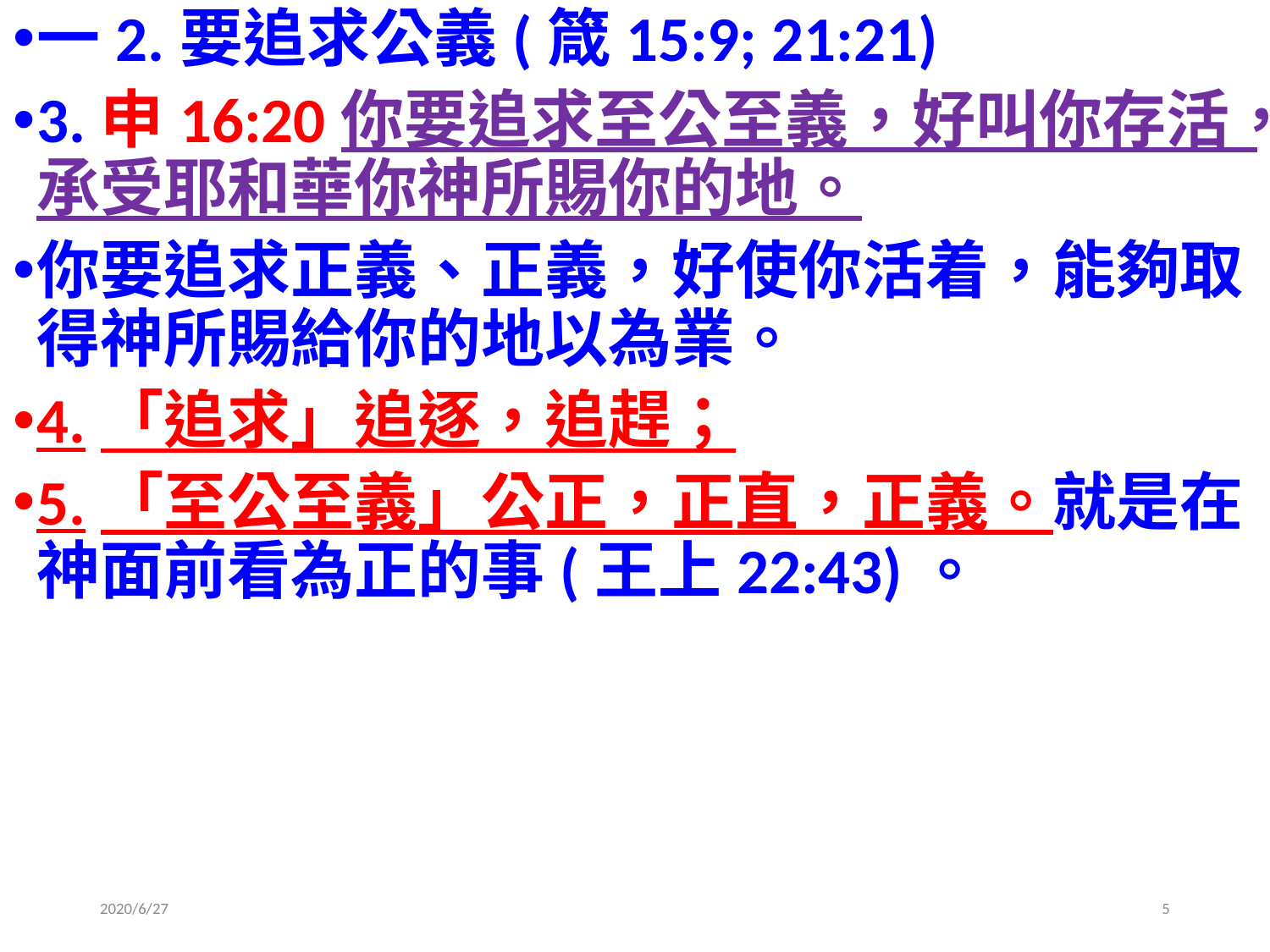

一2.要追求公義(箴15:9; 21:21)
3.申16:20你要追求至公至義，好叫你存活，承受耶和華你神所賜你的地。
你要追求正義、正義，好使你活着，能夠取得神所賜給你的地以為業。
4.「追求」追逐，追趕；
5.「至公至義」公正，正直，正義。就是在神面前看為正的事(王上22:43)。

2020/6/27
5